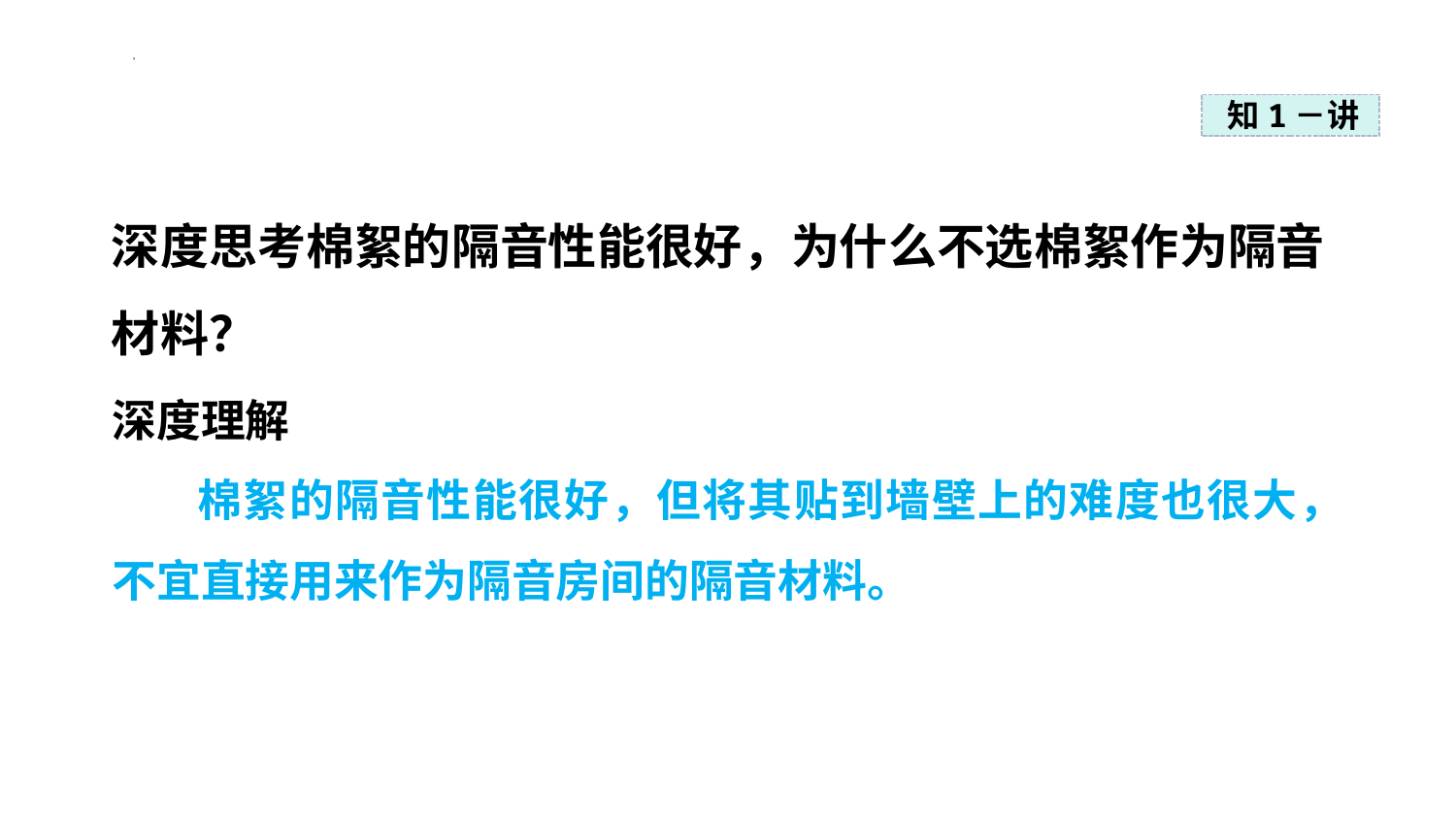

知1－讲

深度思考棉絮的隔音性能很好，为什么不选棉絮作为隔音材料？
深度理解
棉絮的隔音性能很好，但将其贴到墙壁上的难度也很大，不宜直接用来作为隔音房间的隔音材料。